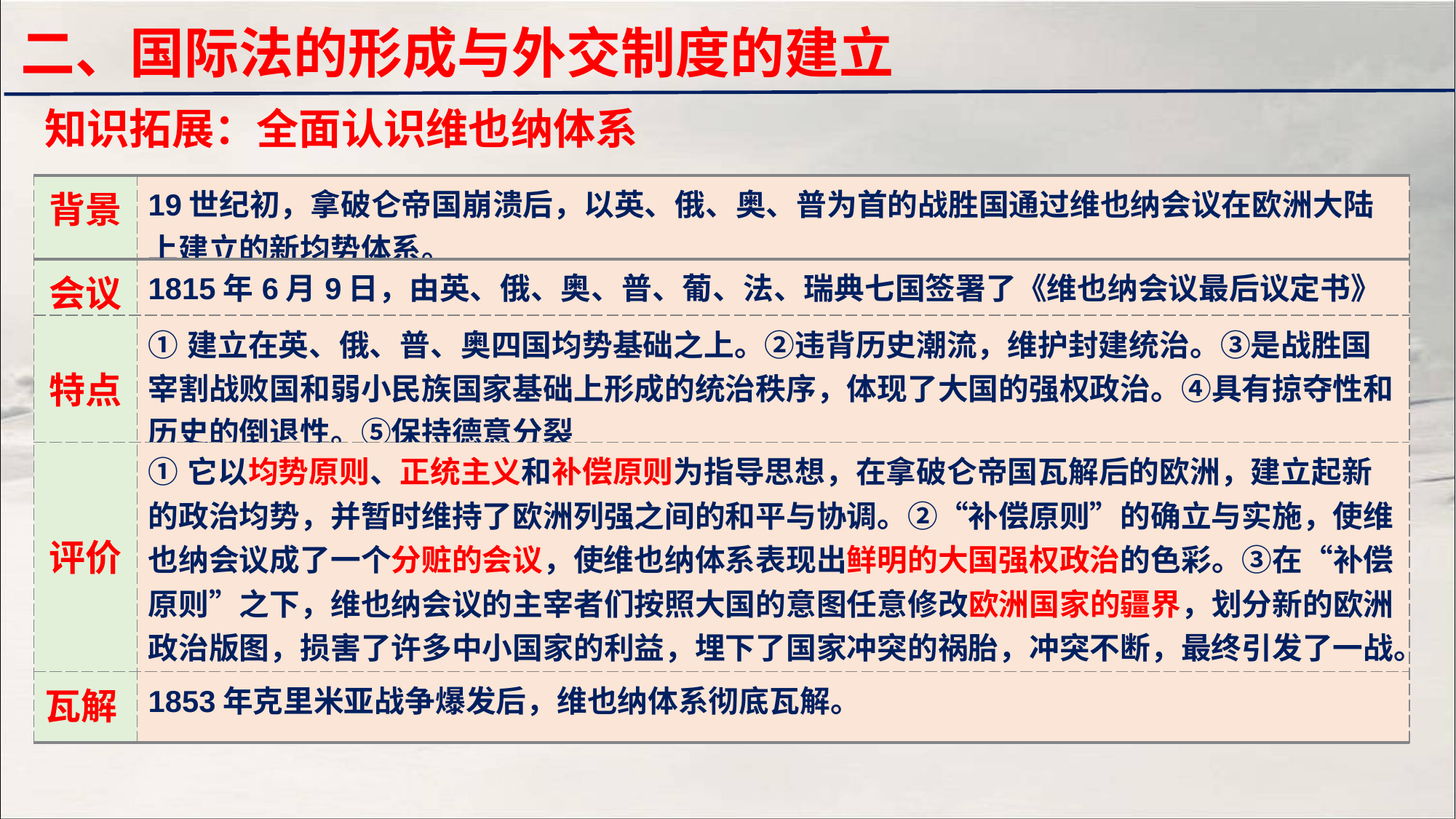

二、国际法的形成与外交制度的建立
知识拓展：全面认识维也纳体系
| 背景 | 19世纪初，拿破仑帝国崩溃后，以英、俄、奥、普为首的战胜国通过维也纳会议在欧洲大陆上建立的新均势体系。 |
| --- | --- |
| 会议 | 1815年6月9日，由英、俄、奥、普、葡、法、瑞典七国签署了《维也纳会议最后议定书》 |
| 特点 | ①建立在英、俄、普、奥四国均势基础之上。②违背历史潮流，维护封建统治。③是战胜国宰割战败国和弱小民族国家基础上形成的统治秩序，体现了大国的强权政治。④具有掠夺性和历史的倒退性。⑤保持德意分裂 |
| 评价 | ①它以均势原则、正统主义和补偿原则为指导思想，在拿破仑帝国瓦解后的欧洲，建立起新的政治均势，并暂时维持了欧洲列强之间的和平与协调。②“补偿原则”的确立与实施，使维也纳会议成了一个分赃的会议，使维也纳体系表现出鲜明的大国强权政治的色彩。③在“补偿原则”之下，维也纳会议的主宰者们按照大国的意图任意修改欧洲国家的疆界，划分新的欧洲政治版图，损害了许多中小国家的利益，埋下了国家冲突的祸胎，冲突不断，最终引发了一战。 |
| 瓦解 | 1853年克里米亚战争爆发后，维也纳体系彻底瓦解。 |